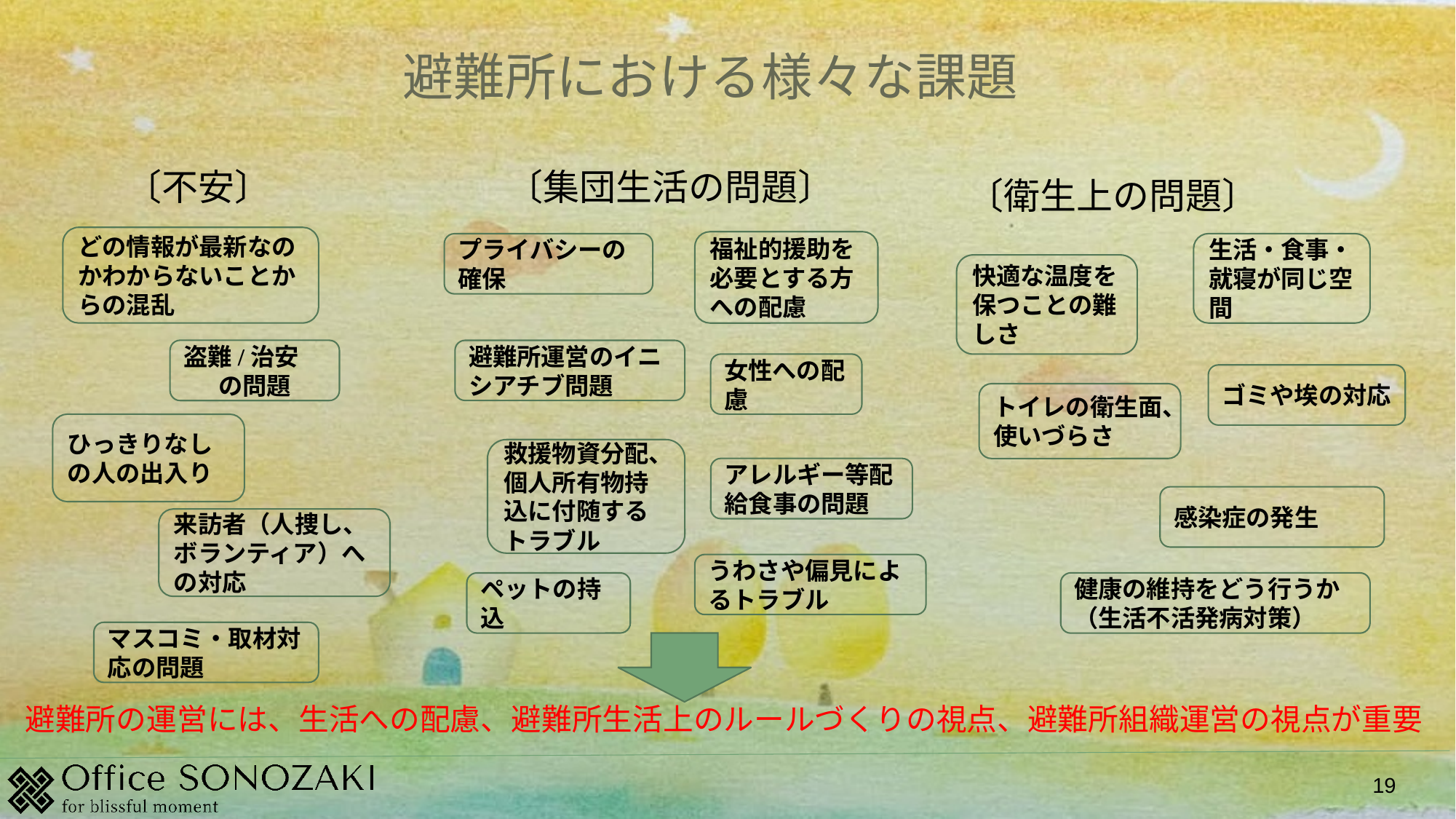

避難所における様々な課題
〔不安〕
〔集団生活の問題〕
〔衛生上の問題〕
どの情報が最新なのかわからないことからの混乱
福祉的援助を必要とする方への配慮
生活・食事・就寝が同じ空間
プライバシーの
確保
快適な温度を保つことの難しさ
盗難/治安
の問題
避難所運営のイニシアチブ問題
女性への配慮
ゴミや埃の対応
トイレの衛生面、使いづらさ
ひっきりなしの人の出入り
救援物資分配、個人所有物持込に付随するトラブル
アレルギー等配給食事の問題
感染症の発生
来訪者（人捜し、ボランティア）への対応
うわさや偏見によるトラブル
ペットの持込
健康の維持をどう行うか（生活不活発病対策）
マスコミ・取材対応の問題

避難所の運営には、生活への配慮、避難所生活上のルールづくりの視点、避難所組織運営の視点が重要
19